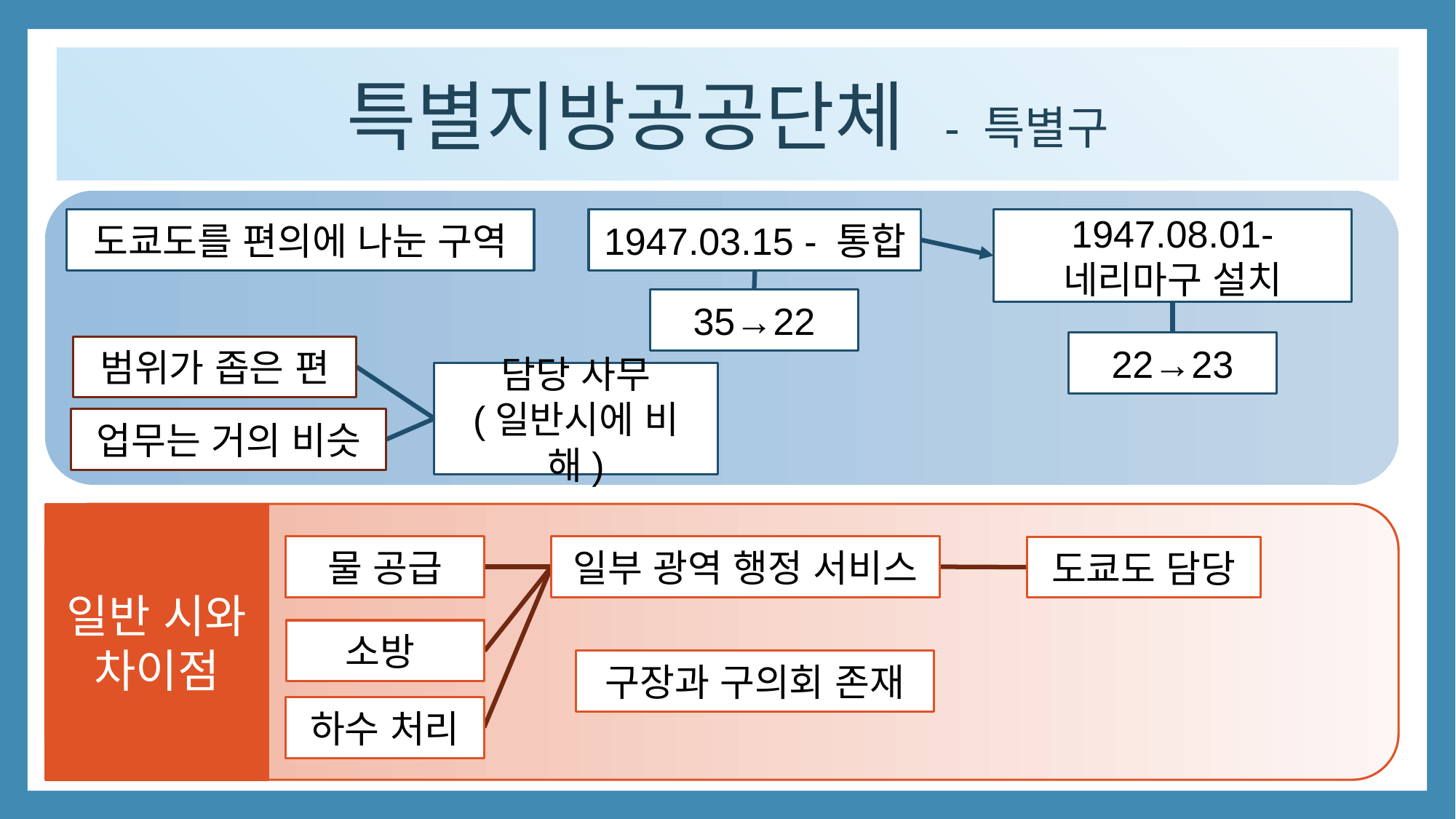

특별지방공공단체 - 특별구

도쿄도를 편의에 나눈 구역
1947.03.15 - 통합
1947.08.01- 네리마구 설치
35→22
22→23
범위가 좁은 편
담당 사무
(일반시에 비해)
업무는 거의 비슷
일반 시와 차이점

물 공급
일부 광역 행정 서비스
도쿄도 담당
소방
구장과 구의회 존재
하수 처리